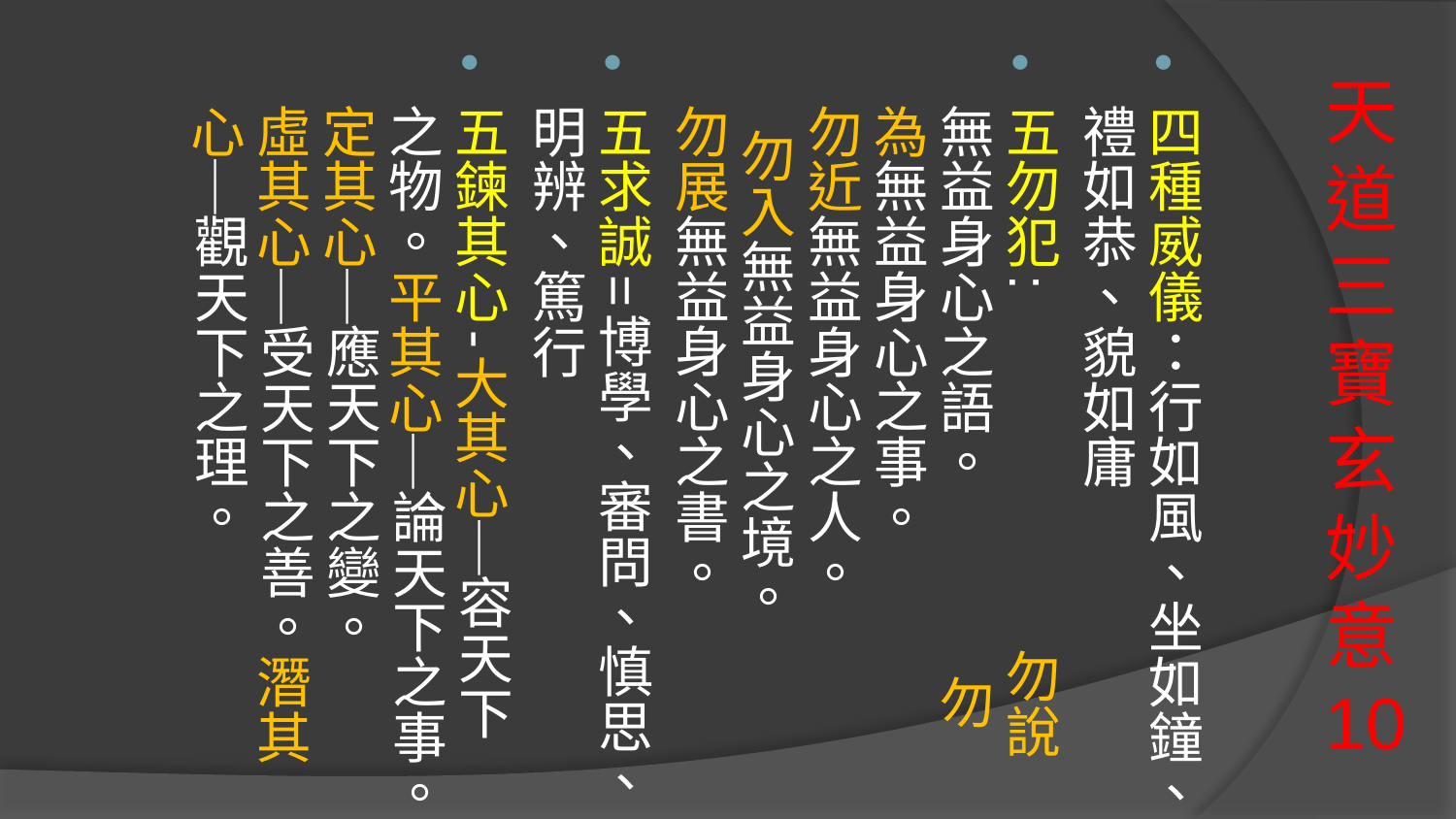

四種威儀：行如風、坐如鐘、禮如恭、貌如庸
五勿犯:                       勿說無益身心之語。               勿為無益身心之事。               勿近無益身心之人。                 勿入無益身心之境。             勿展無益身心之書。
五求誠=博學、審問、慎思、明辨、篤行
五鍊其心-大其心─容天下之物。平其心─論天下之事。定其心─應天下之變。　
虛其心─受天下之善。潛其心─觀天下之理。

# 天道三寶玄妙意10